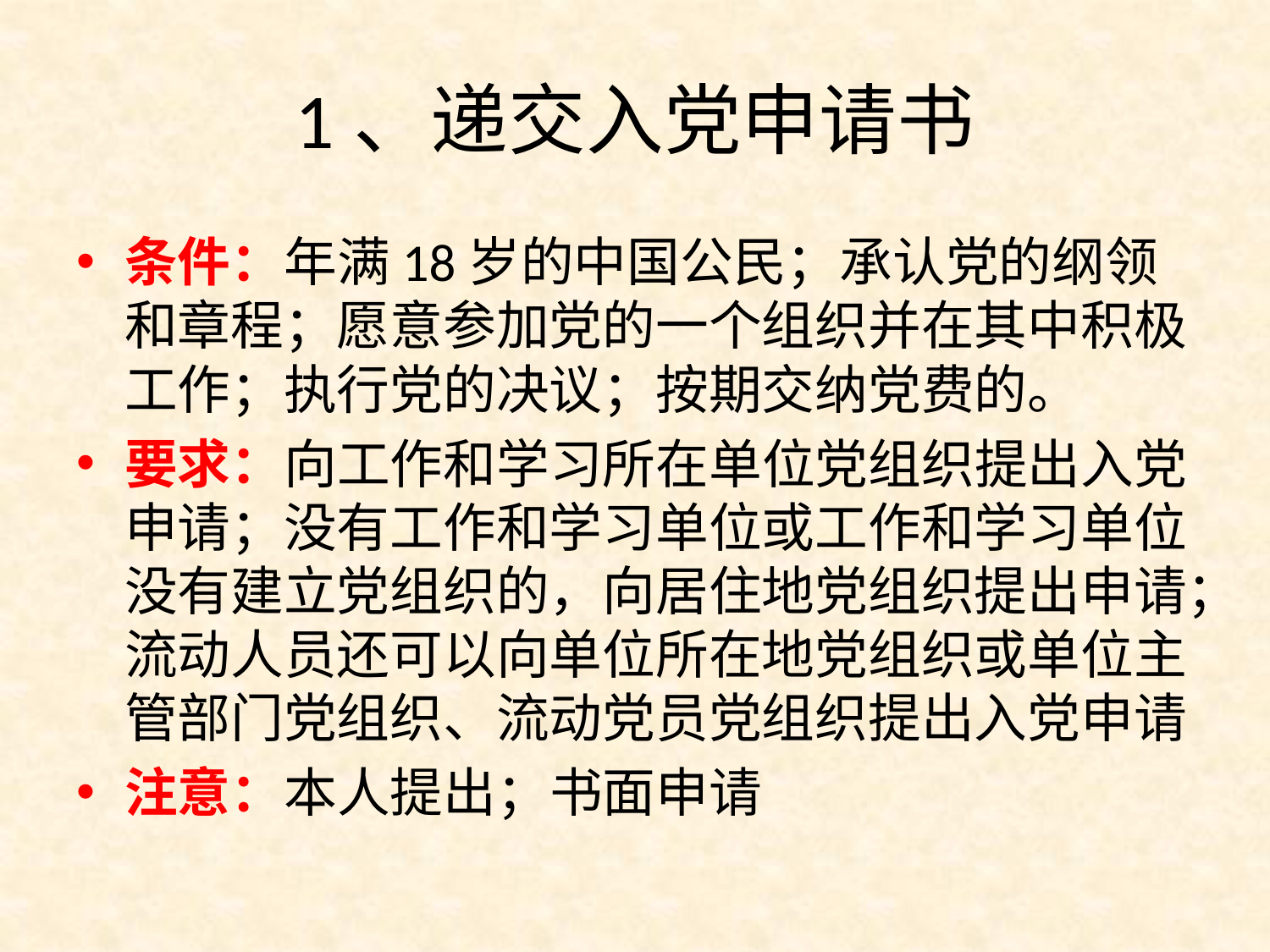

# 1、递交入党申请书
条件：年满18岁的中国公民；承认党的纲领和章程；愿意参加党的一个组织并在其中积极工作；执行党的决议；按期交纳党费的。
要求：向工作和学习所在单位党组织提出入党申请；没有工作和学习单位或工作和学习单位没有建立党组织的，向居住地党组织提出申请；流动人员还可以向单位所在地党组织或单位主管部门党组织、流动党员党组织提出入党申请
注意：本人提出；书面申请